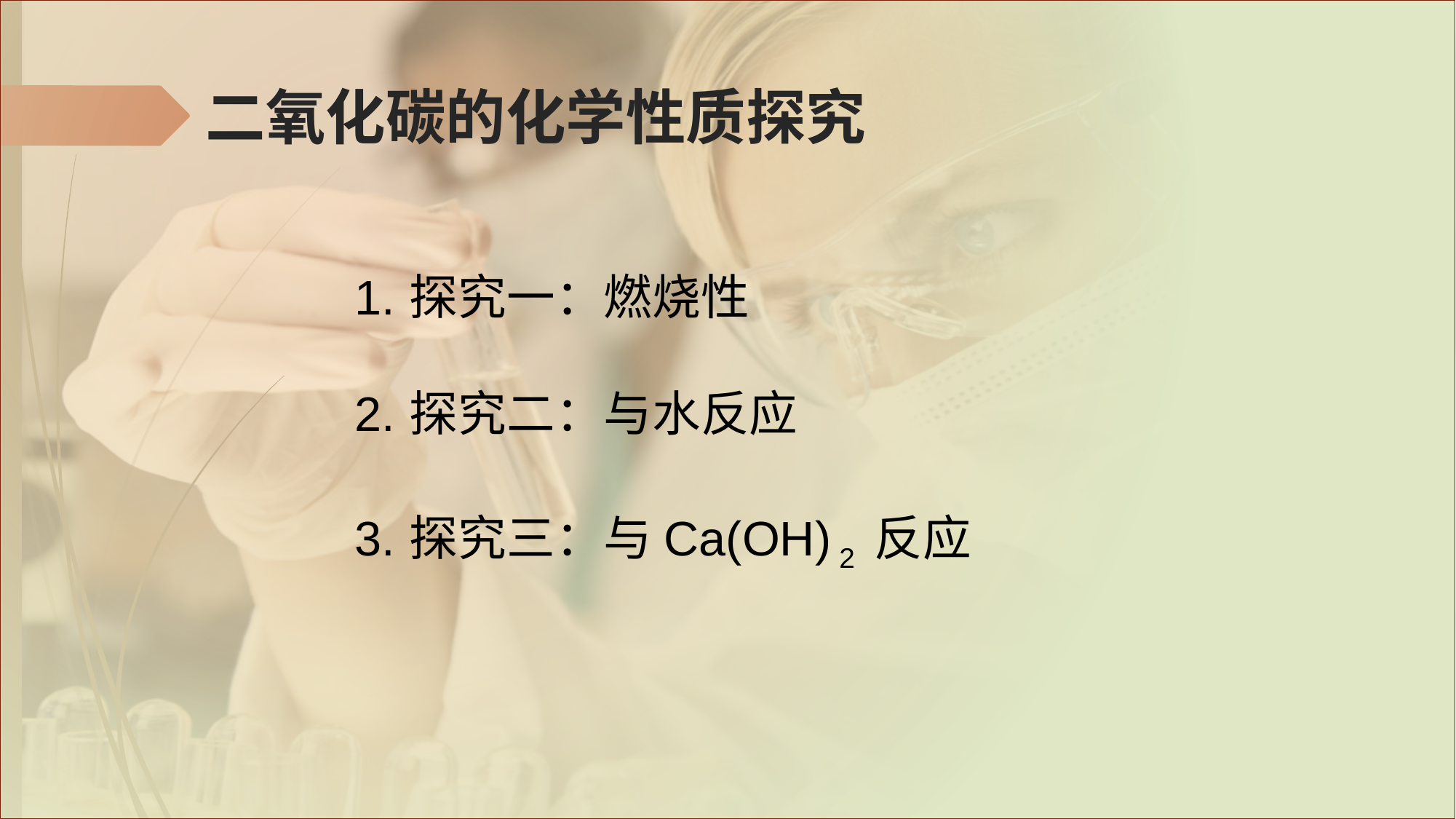

# 二氧化碳的化学性质探究
探究一：燃烧性
探究二：与水反应
探究三：与Ca(OH) 2 反应